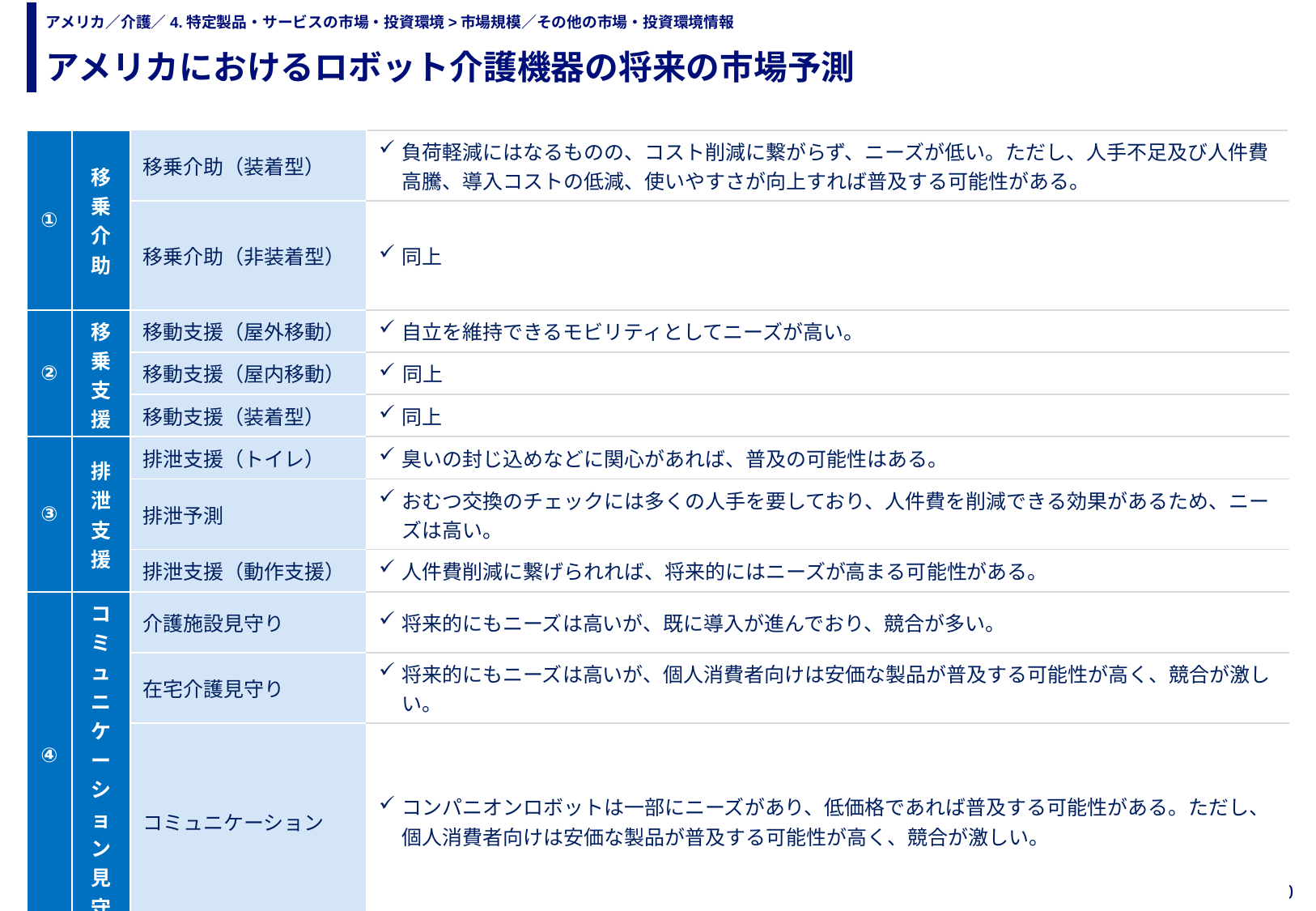

アメリカにおけるロボット介護機器の将来の市場予測
# アメリカ／介護／4.特定製品・サービスの市場・投資環境>市場規模／その他の市場・投資環境情報
| ① | 移乗介助 | 移乗介助（装着型） | 負荷軽減にはなるものの、コスト削減に繋がらず、ニーズが低い。ただし、人手不足及び人件費高騰、導入コストの低減、使いやすさが向上すれば普及する可能性がある。 |
| --- | --- | --- | --- |
|  |  | 移乗介助（非装着型） | 同上 |
| ② | 移乗支援 | 移動支援（屋外移動） | 自立を維持できるモビリティとしてニーズが高い。 |
|  |  | 移動支援（屋内移動） | 同上 |
|  |  | 移動支援（装着型） | 同上 |
| ③ | 排泄支援 | 排泄支援（トイレ） | 臭いの封じ込めなどに関心があれば、普及の可能性はある。 |
|  |  | 排泄予測 | おむつ交換のチェックには多くの人手を要しており、人件費を削減できる効果があるため、ニーズは高い。 |
|  |  | 排泄支援（動作支援） | 人件費削減に繋げられれば、将来的にはニーズが高まる可能性がある。 |
| ④ | コミュニケーション 見守り・ | 介護施設見守り | 将来的にもニーズは高いが、既に導入が進んでおり、競合が多い。 |
|  |  | 在宅介護見守り | 将来的にもニーズは高いが、個人消費者向けは安価な製品が普及する可能性が高く、競合が激しい。 |
|  |  | コミュニケーション | コンパニオンロボットは一部にニーズがあり、低価格であれば普及する可能性がある。ただし、個人消費者向けは安価な製品が普及する可能性が高く、競合が激しい。 |
| ⑤ | 入浴支援 |  | ニーズ自体は存在するが、優先順位は高くない。 |
| ⑥ | 介護業務支援 |  | ニーズが高いが、既に遠隔医療の導入が進みつつある中、これに関与する先行企業が介護にも手を広げると想定され、競合が多い。 |
出所）日本経済研究所「ロボット介護機器開発・標準化事業に係る海外調査」（2020年3月31日）より